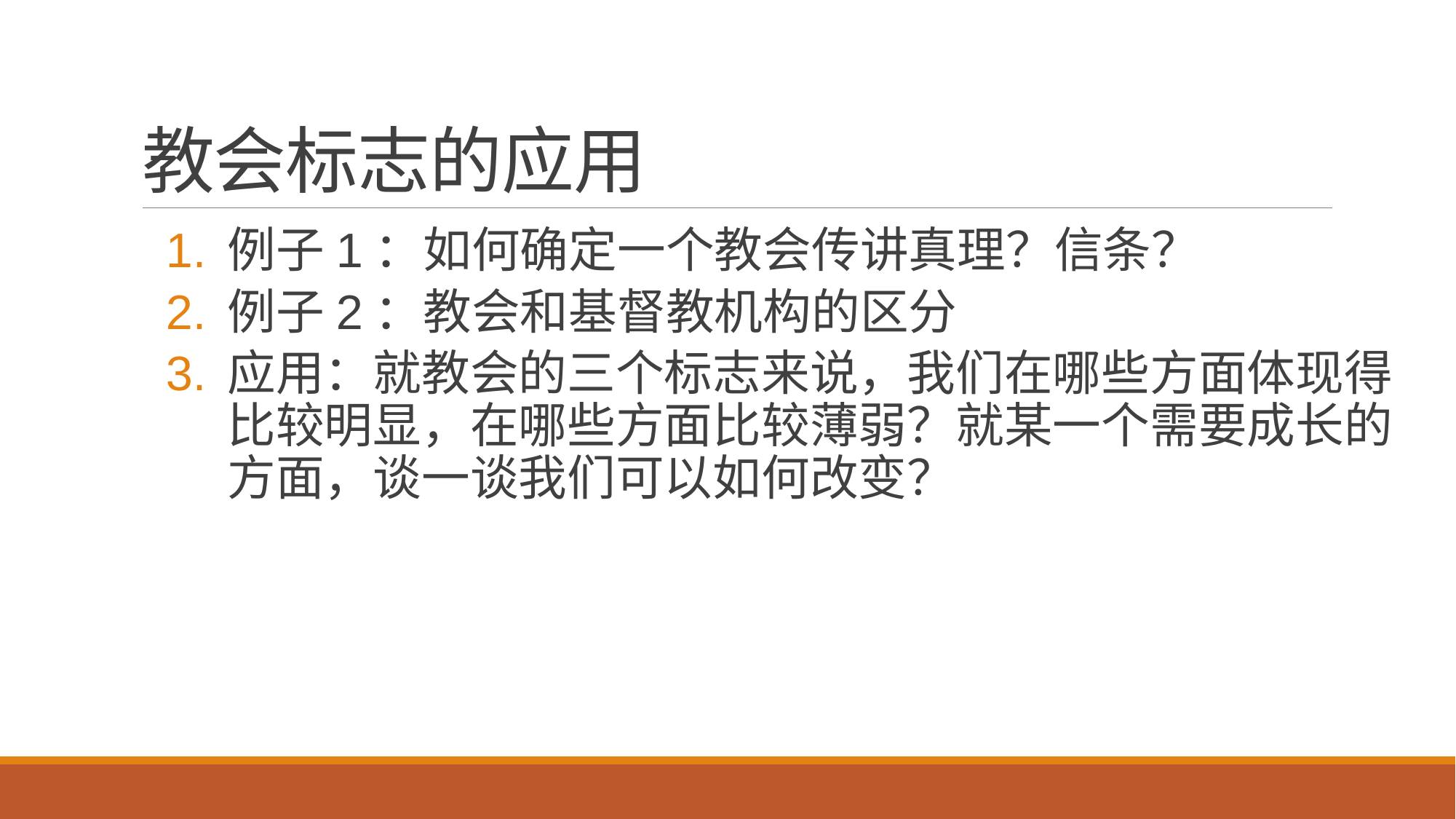

# 教会标志的应用
例子1：如何确定一个教会传讲真理？信条？
例子2：教会和基督教机构的区分
应用：就教会的三个标志来说，我们在哪些方面体现得比较明显，在哪些方面比较薄弱？就某一个需要成长的方面，谈一谈我们可以如何改变？